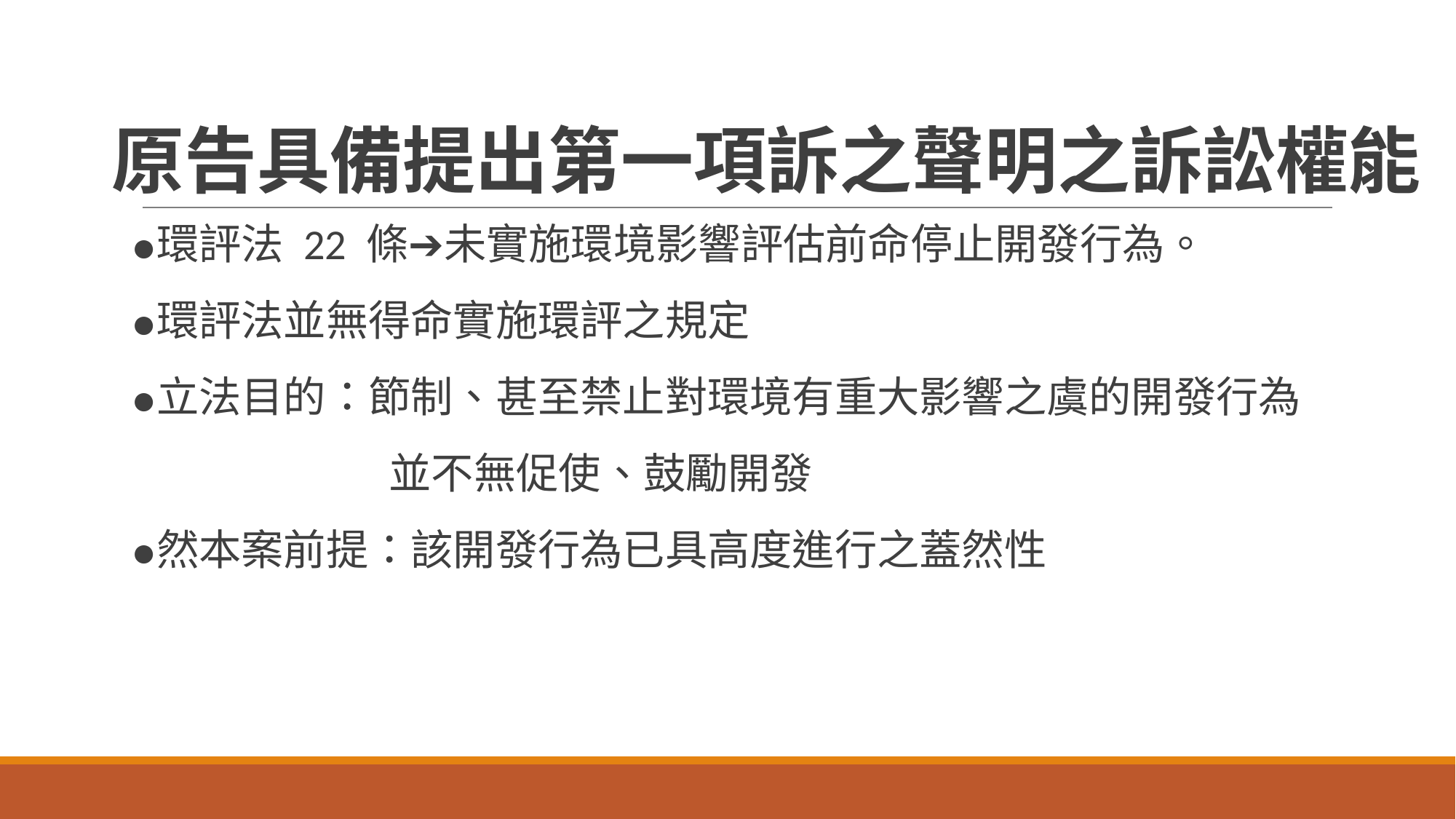

# 原告具備提出第一項訴之聲明之訴訟權能
環評法 22 條➔未實施環境影響評估前命停止開發行為。
環評法並無得命實施環評之規定
立法目的：節制、甚至禁止對環境有重大影響之虞的開發行為 		   並不無促使、鼓勵開發
然本案前提：該開發行為已具高度進行之蓋然性